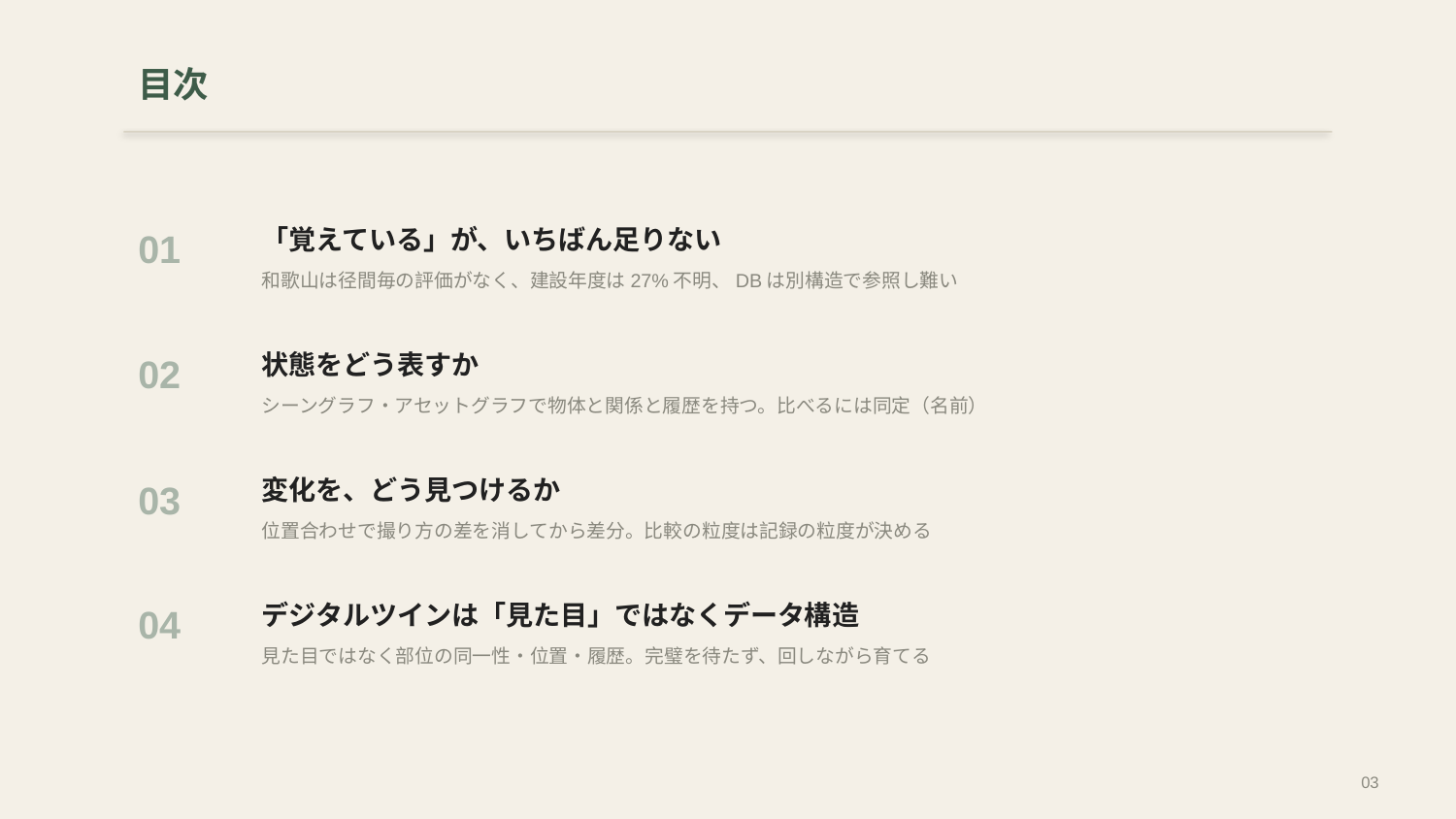

目次

「覚えている」が、いちばん足りない
和歌山は径間毎の評価がなく、建設年度は27%不明、DBは別構造で参照し難い
01
状態をどう表すか
シーングラフ・アセットグラフで物体と関係と履歴を持つ。比べるには同定（名前）
02
変化を、どう見つけるか
位置合わせで撮り方の差を消してから差分。比較の粒度は記録の粒度が決める
03
デジタルツインは「見た目」ではなくデータ構造
見た目ではなく部位の同一性・位置・履歴。完璧を待たず、回しながら育てる
04
03